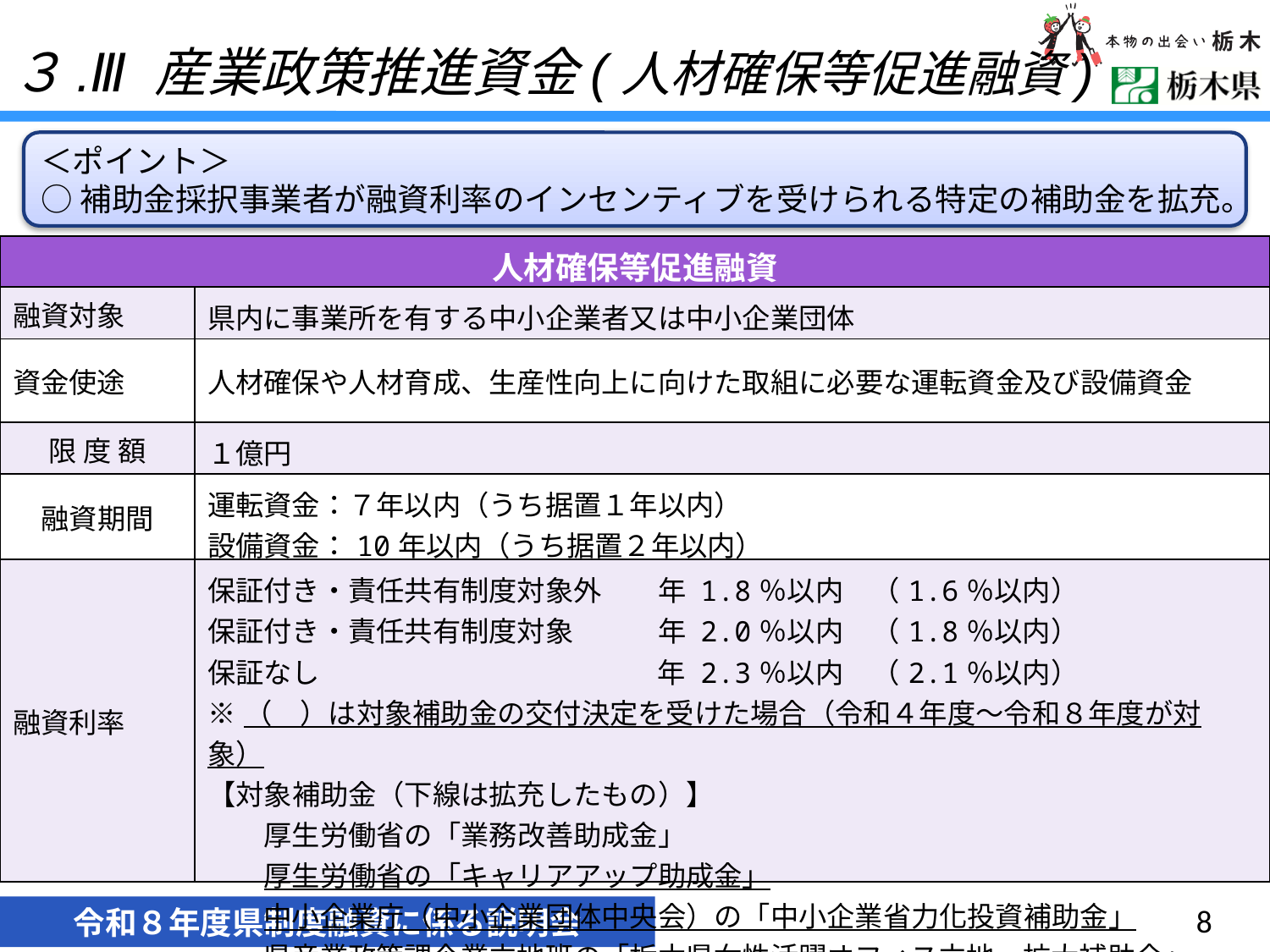

３.Ⅲ 産業政策推進資金(人材確保等促進融資)
＜ポイント＞
○補助金採択事業者が融資利率のインセンティブを受けられる特定の補助金を拡充。
| 人材確保等促進融資 |  |
| --- | --- |
| 融資対象 | 県内に事業所を有する中小企業者又は中小企業団体 |
| 資金使途 | 人材確保や人材育成、生産性向上に向けた取組に必要な運転資金及び設備資金 |
| 限 度 額 | １億円 |
| 融資期間 | 運転資金：７年以内（うち据置１年以内） 設備資金：10年以内（うち据置２年以内） |
| 融資利率 | 保証付き・責任共有制度対象外　　年 1.8％以内　（1.6％以内） 保証付き・責任共有制度対象　　　年 2.0％以内　（1.8％以内） 保証なし　　　　　　　　　　　　年 2.3％以内　（2.1％以内） ※（　）は対象補助金の交付決定を受けた場合（令和４年度～令和８年度が対象） 【対象補助金（下線は拡充したもの）】 　　厚生労働省の「業務改善助成金」 　　厚生労働省の「キャリアアップ助成金」 　　中小企業庁（中小企業団体中央会）の「中小企業省力化投資補助金」 　　県産業政策課企業立地班の「栃木県女性活躍オフィス立地・拡大補助金」 |
8